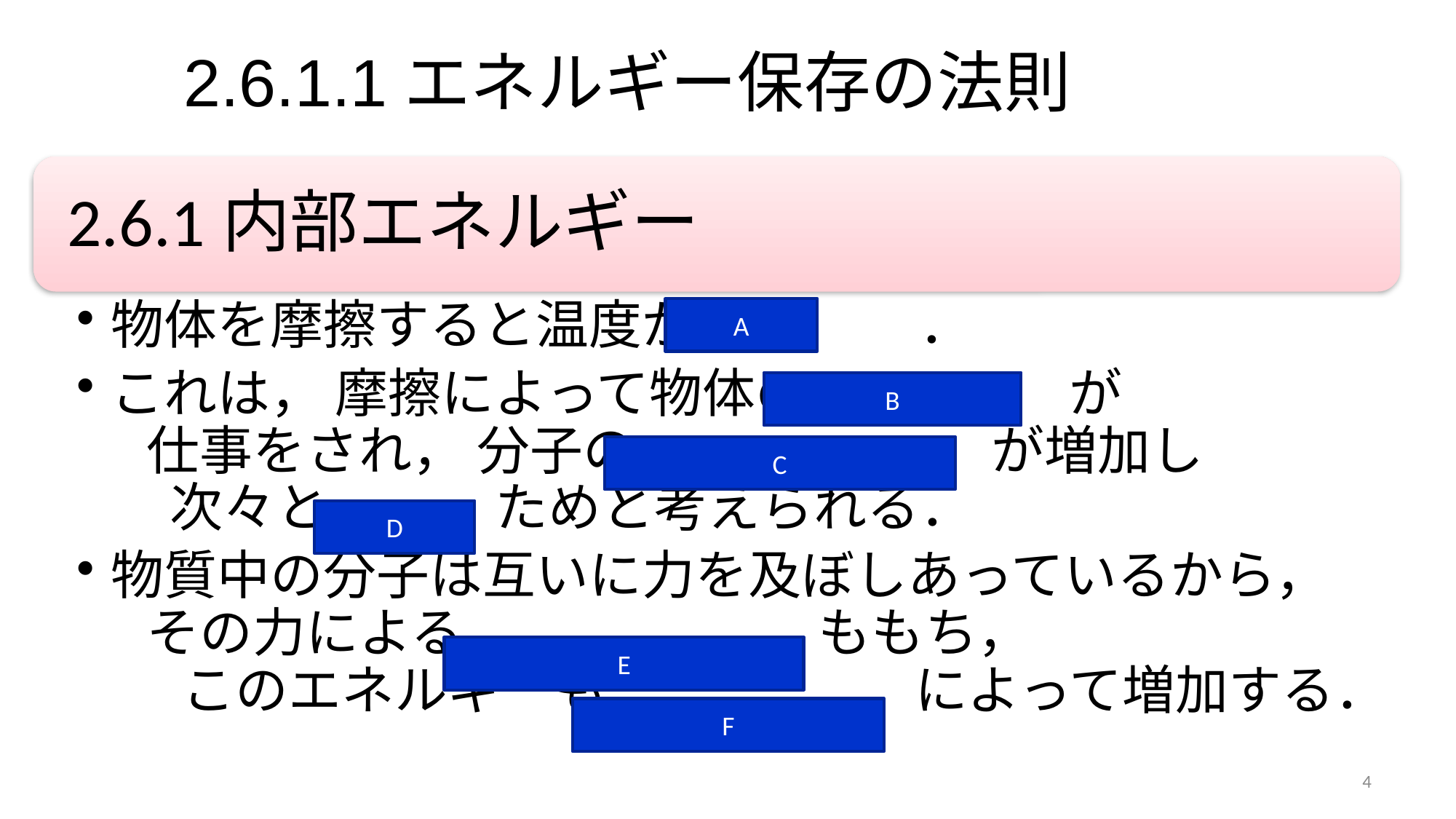

# 2.6.1.1エネルギー保存の法則

2.6.1内部エネルギー
物体を摩擦すると温度が　　　　 ．
これは， 摩擦によって物体の                      が
   仕事をされ， 分子の                              が増加し
     次々と              ためと考えられる．
物質中の分子は互いに力を及ぼしあっているから，
   その力による                              ももち，
      このエネルギーも                          によって増加する．
A
B
C
D
E
F
4